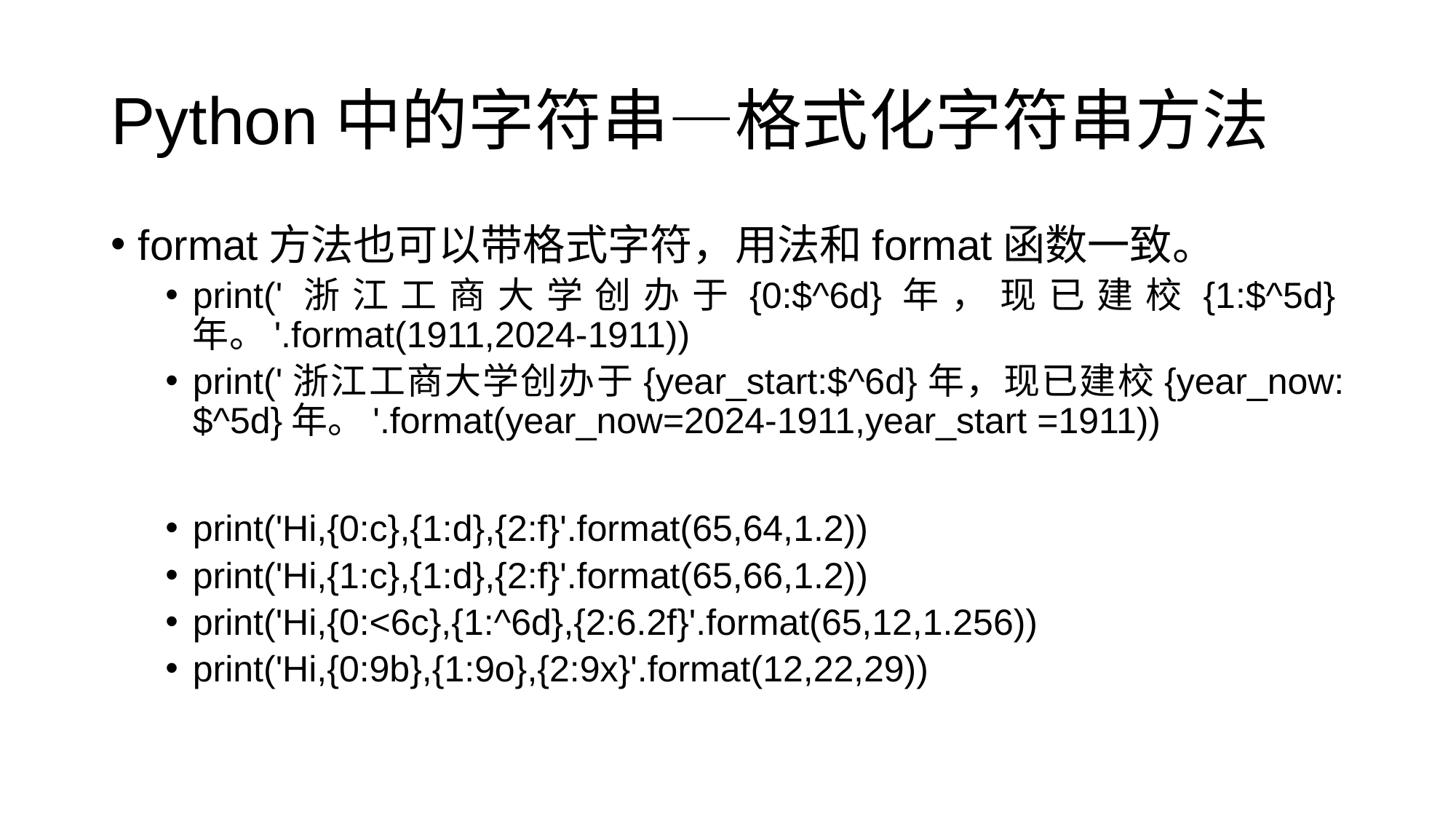

# Python中的字符串—格式化字符串方法
format方法也可以带格式字符，用法和format函数一致。
print('浙江工商大学创办于{0:$^6d}年，现已建校{1:$^5d}年。'.format(1911,2024-1911))
print('浙江工商大学创办于{year_start:$^6d}年，现已建校{year_now:$^5d}年。'.format(year_now=2024-1911,year_start =1911))

print('Hi,{0:c},{1:d},{2:f}'.format(65,64,1.2))
print('Hi,{1:c},{1:d},{2:f}'.format(65,66,1.2))
print('Hi,{0:<6c},{1:^6d},{2:6.2f}'.format(65,12,1.256))
print('Hi,{0:9b},{1:9o},{2:9x}'.format(12,22,29))